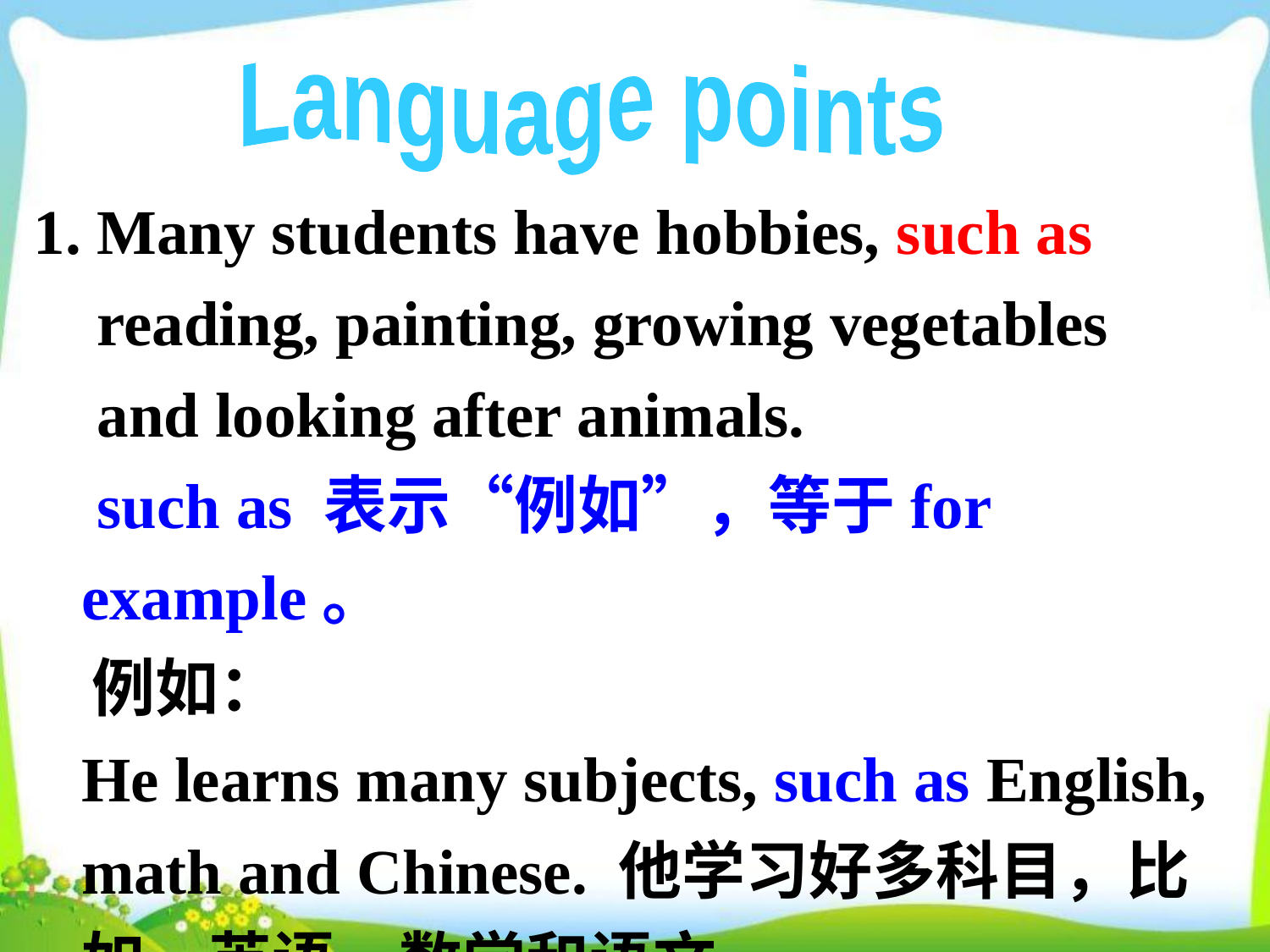

Language points
1. Many students have hobbies, such as
    reading, painting, growing vegetables
    and looking after animals.
    such as 表示“例如”，等于for example。
   例如：
   He learns many subjects, such as English, math and Chinese. 他学习好多科目，比如，英语，数学和语文。